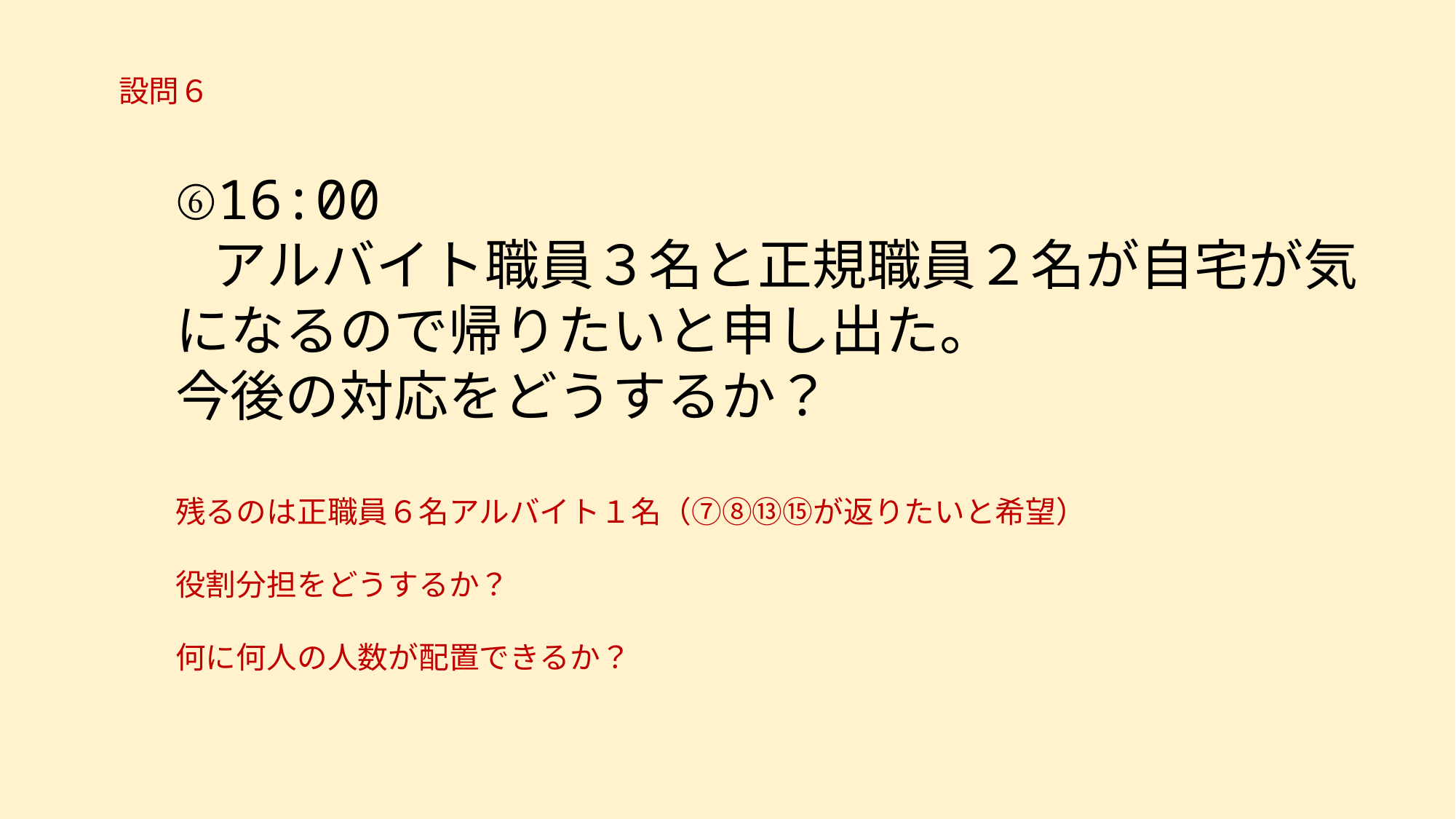

設問６
⑥16:00
  アルバイト職員３名と正規職員２名が自宅が気になるので帰りたいと申し出た。
今後の対応をどうするか？

残るのは正職員６名アルバイト１名（⑦⑧⑬⑮が返りたいと希望）

役割分担をどうするか？

何に何人の人数が配置できるか？